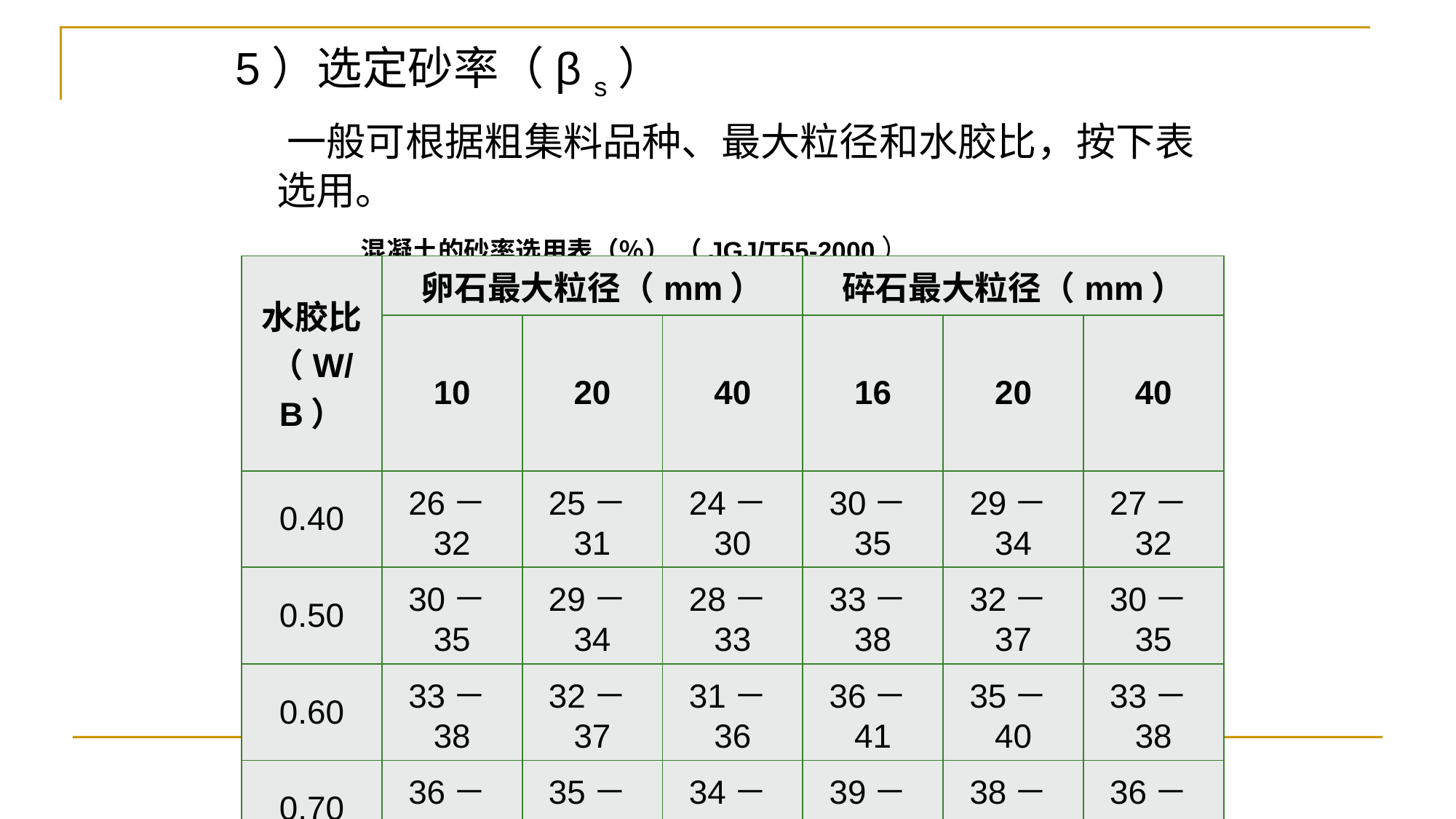

5）选定砂率（β s）
    一般可根据粗集料品种、最大粒径和水胶比，按下表选用。
             混凝土的砂率选用表（％） （JGJ/T55-2000）

| 水胶比（W/B） | 卵石最大粒径（mm） |  |  | 碎石最大粒径（mm） |  |  |
| --- | --- | --- | --- | --- | --- | --- |
|  | 10 | 20 | 40 | 16 | 20 | 40 |
| 0.40 | 26－32 | 25－31 | 24－30 | 30－35 | 29－34 | 27－32 |
| 0.50 | 30－35 | 29－34 | 28－33 | 33－38 | 32－37 | 30－35 |
| 0.60 | 33－38 | 32－37 | 31－36 | 36－41 | 35－40 | 33－38 |
| 0.70 | 36－41 | 35－40 | 34－39 | 39－44 | 38－43 | 36－41 |